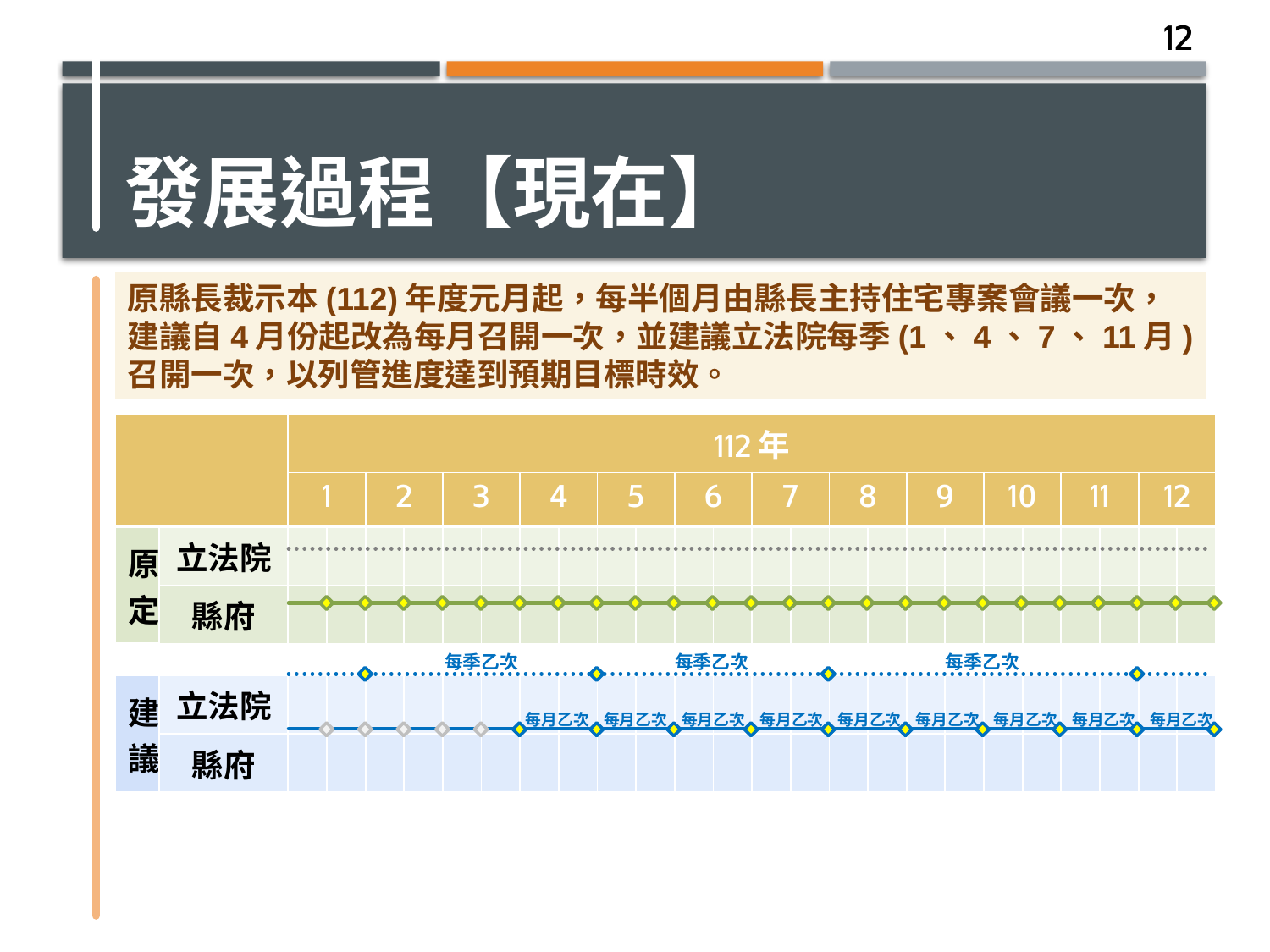

12
發展過程【現在】

原縣長裁示本(112)年度元月起，每半個月由縣長主持住宅專案會議一次，建議自4月份起改為每月召開一次，並建議立法院每季(1、4、7、11月)召開一次，以列管進度達到預期目標時效。
|  |  | 112年 |  |  |  |  |  |  |  |  |  |  |  |  |  |  |  |  |  |  |  |  |  |  |  |
| --- | --- | --- | --- | --- | --- | --- | --- | --- | --- | --- | --- | --- | --- | --- | --- | --- | --- | --- | --- | --- | --- | --- | --- | --- | --- |
|  |  | 1 |  | 2 |  | 3 |  | 4 |  | 5 |  | 6 |  | 7 |  | 8 |  | 9 |  | 10 |  | 11 |  | 12 |  |
| 原定 | 立法院 |  |  |  |  |  |  |  |  |  |  |  |  |  |  |  |  |  |  |  |  |  |  |  |  |
|  | 縣府 |  |  |  |  |  |  |  |  |  |  |  |  |  |  |  |  |  |  |  |  |  |  |  |  |
|  |  |  |  |  |  |  |  |  |  |  |  |  |  |  |  |  |  |  |  |  |  |  |  |  |  |
| 建議 | 立法院 |  |  |  |  |  |  |  |  |  |  |  |  |  |  |  |  |  |  |  |  |  |  |  |  |
|  | 縣府 |  |  |  |  |  |  |  |  |  |  |  |  |  |  |  |  |  |  |  |  |  |  |  |  |

每季乙次
每季乙次
每季乙次

每月乙次
每月乙次
每月乙次
每月乙次
每月乙次
每月乙次
每月乙次
每月乙次
每月乙次